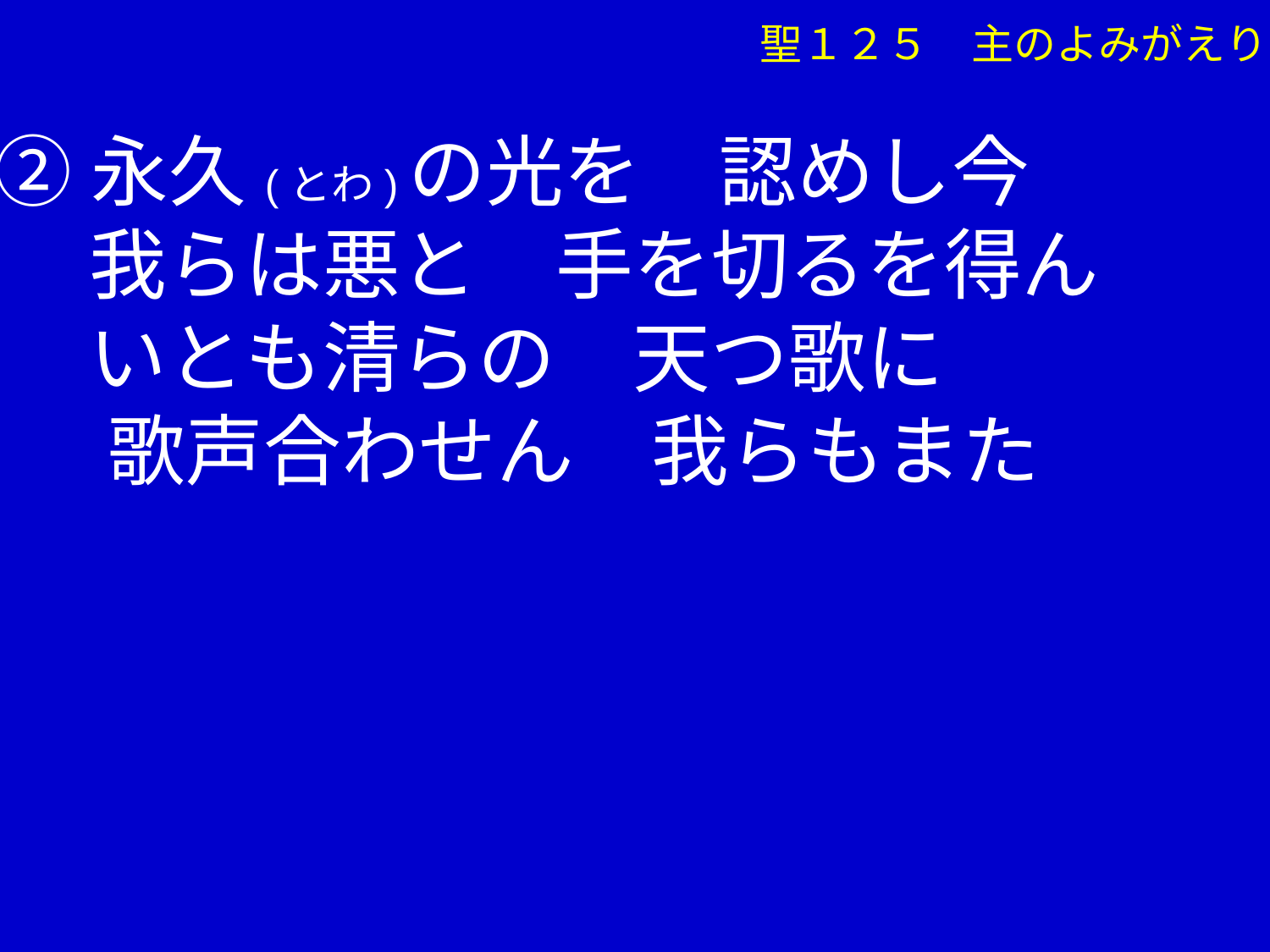

聖１２５　主のよみがえり
➁永久(とわ)の光を　認めし今
　 我らは悪と　手を切るを得ん
　 いとも清らの　天つ歌に
 　歌声合わせん　我らもまた